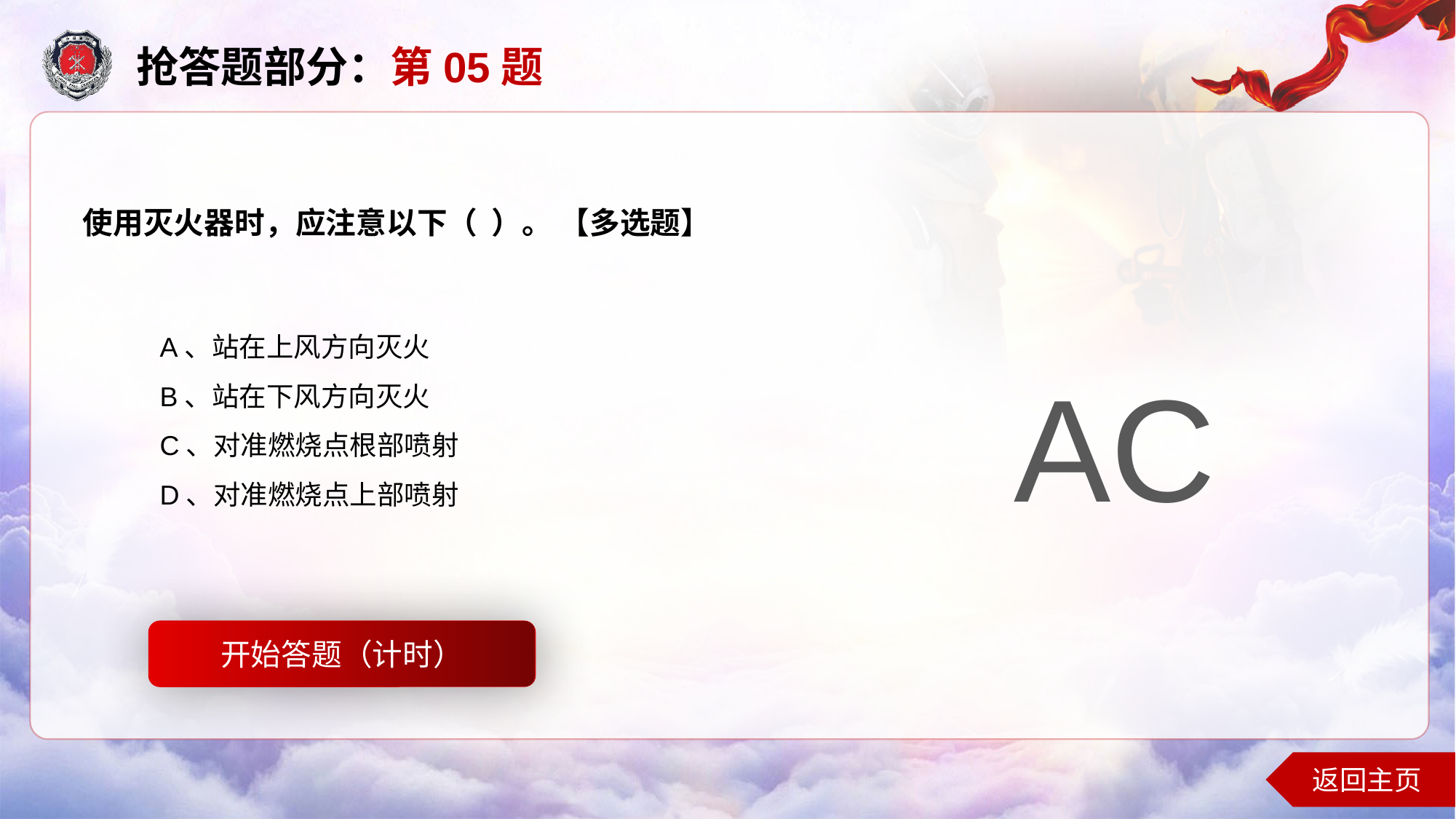

抢答题部分：第05题
使用灭火器时，应注意以下（  ）。 【多选题】
A、站在上风方向灭火
B、站在下风方向灭火
C、对准燃烧点根部喷射
D、对准燃烧点上部喷射
AC
开始答题（计时）
开始答题
返回主页